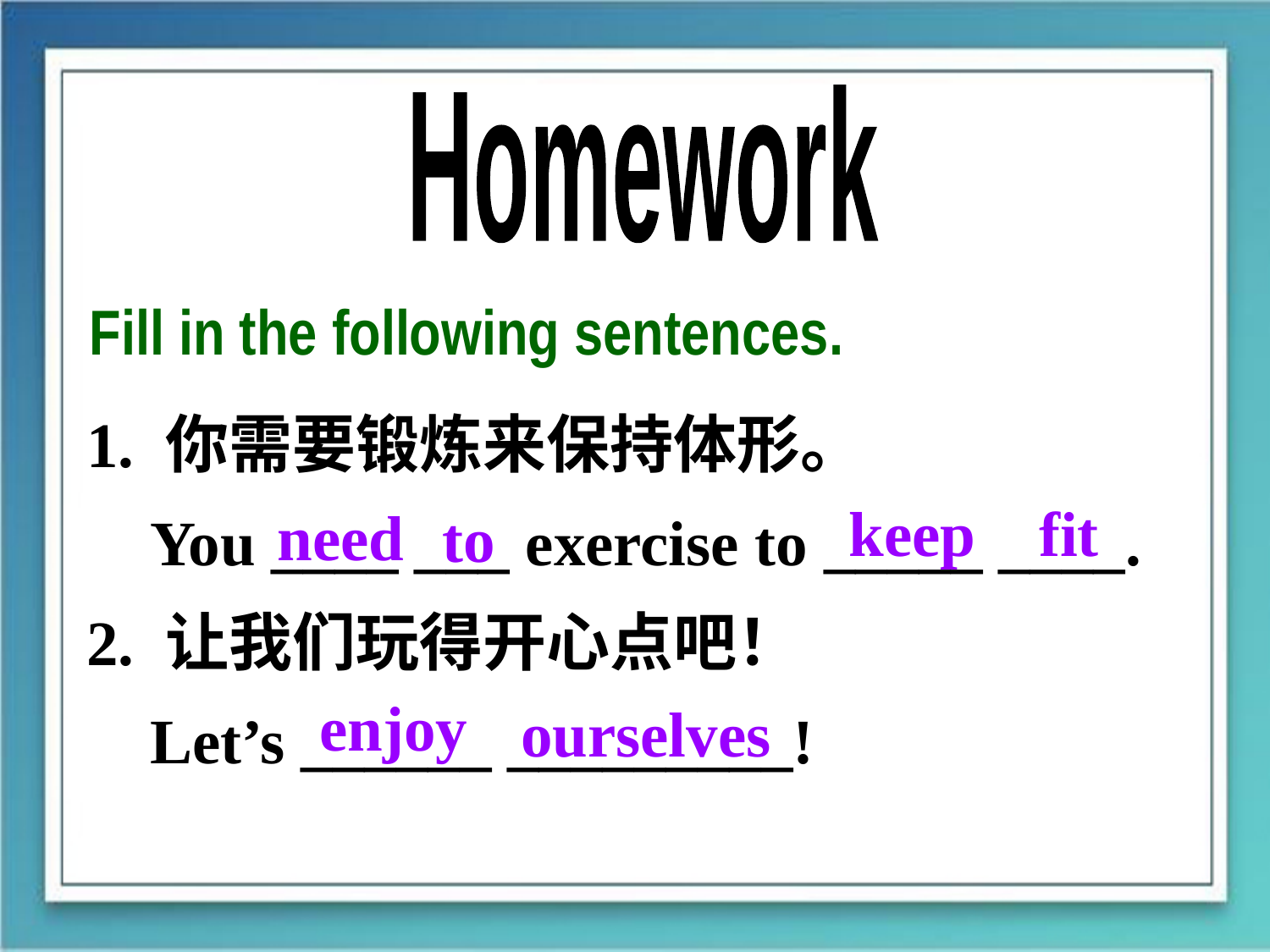

Homework
Fill in the following sentences.
1. 你需要锻炼来保持体形。
    You ____ ___ exercise to _____ ____.
2. 让我们玩得开心点吧！
    Let’s ______ _________!
keep    fit
need
to
enjoy
ourselves